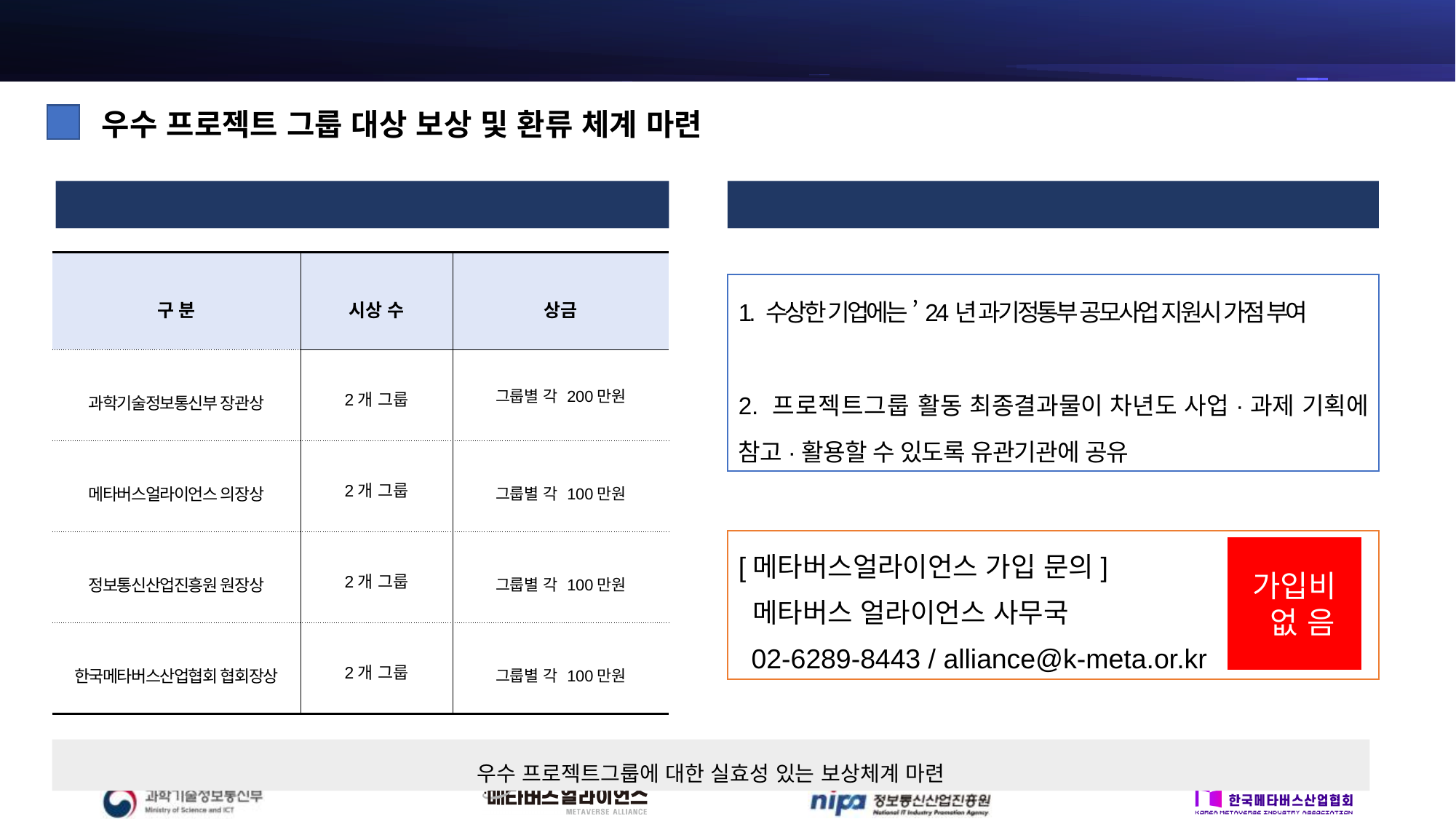

6. 회원사 대상 서비스 강화
우수 프로젝트 그룹 대상 보상 및 환류 체계 마련

우수 프로젝트그룹 대상 시상
우수 프로젝트그룹 대상 인센티브
| 구 분 | 시상 수 | 상금 |
| --- | --- | --- |
| 과학기술정보통신부 장관상 | 2개 그룹 | 그룹별 각 200만원 |
| 메타버스얼라이언스 의장상 | 2개 그룹 | 그룹별 각 100만원 |
| 정보통신산업진흥원 원장상 | 2개 그룹 | 그룹별 각 100만원 |
| 한국메타버스산업협회 협회장상 | 2개 그룹 | 그룹별 각 100만원 |
1. 수상한 기업에는 ’24년 과기정통부 공모사업 지원시 가점 부여

2. 프로젝트그룹 활동 최종결과물이 차년도 사업·과제 기획에 참고·활용할 수 있도록 유관기관에 공유
[메타버스얼라이언스 가입 문의]
 메타버스 얼라이언스 사무국
   02-6289-8443 / alliance@k-meta.or.kr
가입비
 없 음
우수 프로젝트그룹에 대한 실효성 있는 보상체계 마련
18